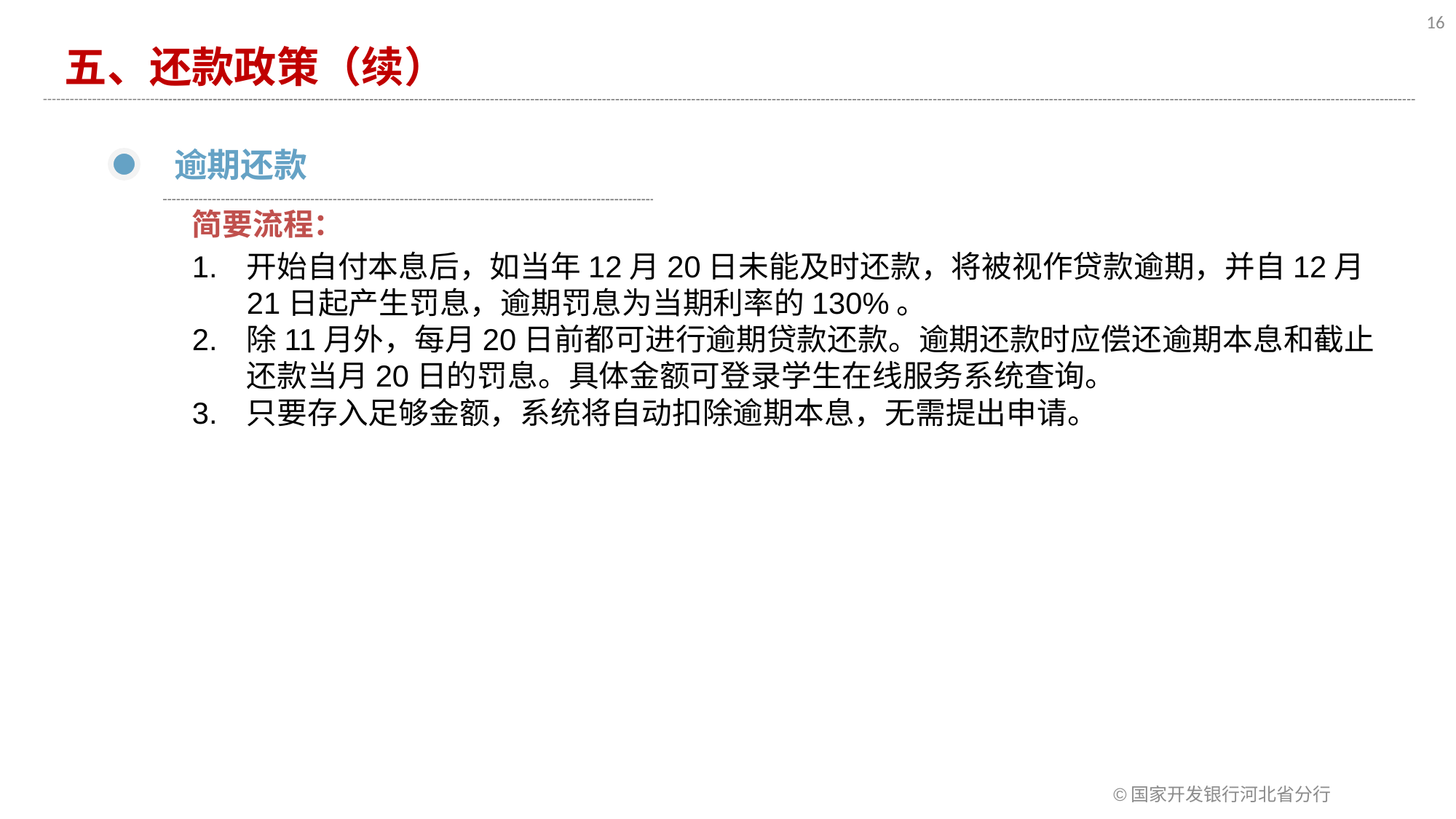

16
五、还款政策（续）

逾期还款

简要流程：
开始自付本息后，如当年12月20日未能及时还款，将被视作贷款逾期，并自12月21日起产生罚息，逾期罚息为当期利率的130%。
除11月外，每月20日前都可进行逾期贷款还款。逾期还款时应偿还逾期本息和截止还款当月20日的罚息。具体金额可登录学生在线服务系统查询。
只要存入足够金额，系统将自动扣除逾期本息，无需提出申请。
©国家开发银行河北省分行